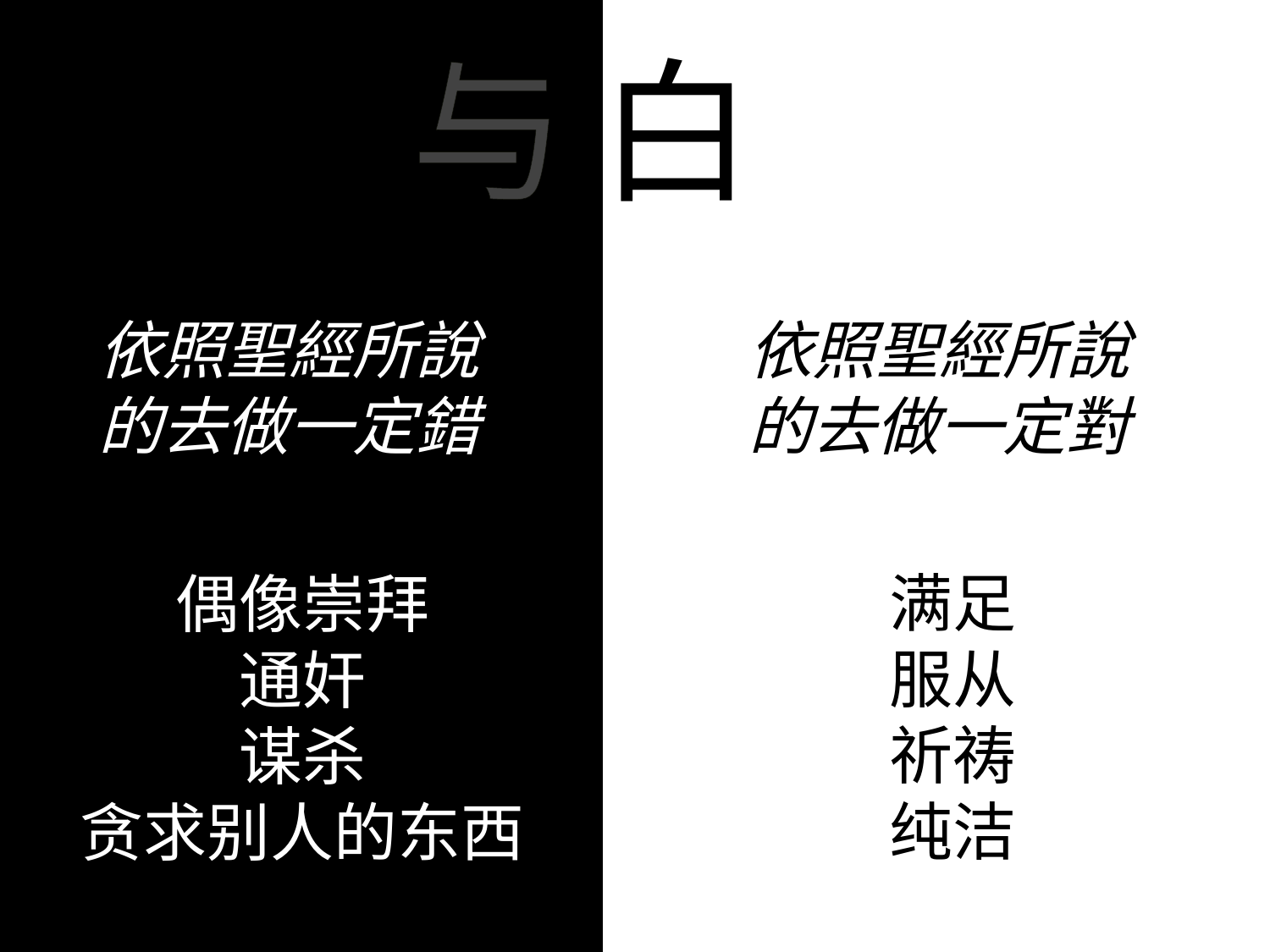

黑 与 白
依照聖經所說
的去做一定錯
依照聖經所說
的去做一定對
满足
服从
祈祷
纯洁
偶像崇拜
通奸
谋杀
贪求别人的东西